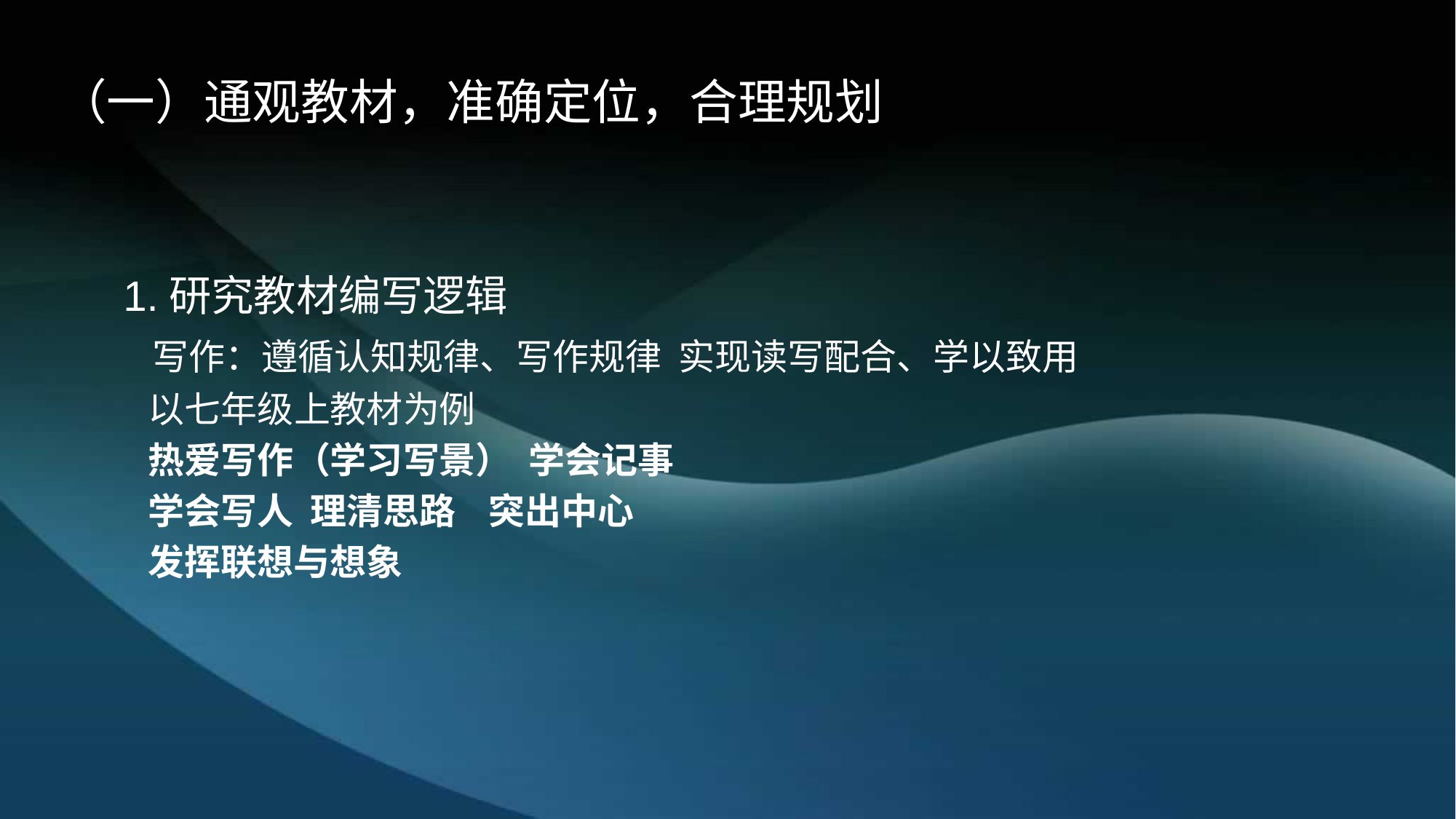

# （一）通观教材，准确定位，合理规划

1.研究教材编写逻辑
  写作：遵循认知规律、写作规律  实现读写配合、学以致用
  以七年级上教材为例
  热爱写作（学习写景）  学会记事
  学会写人  理清思路    突出中心
  发挥联想与想象